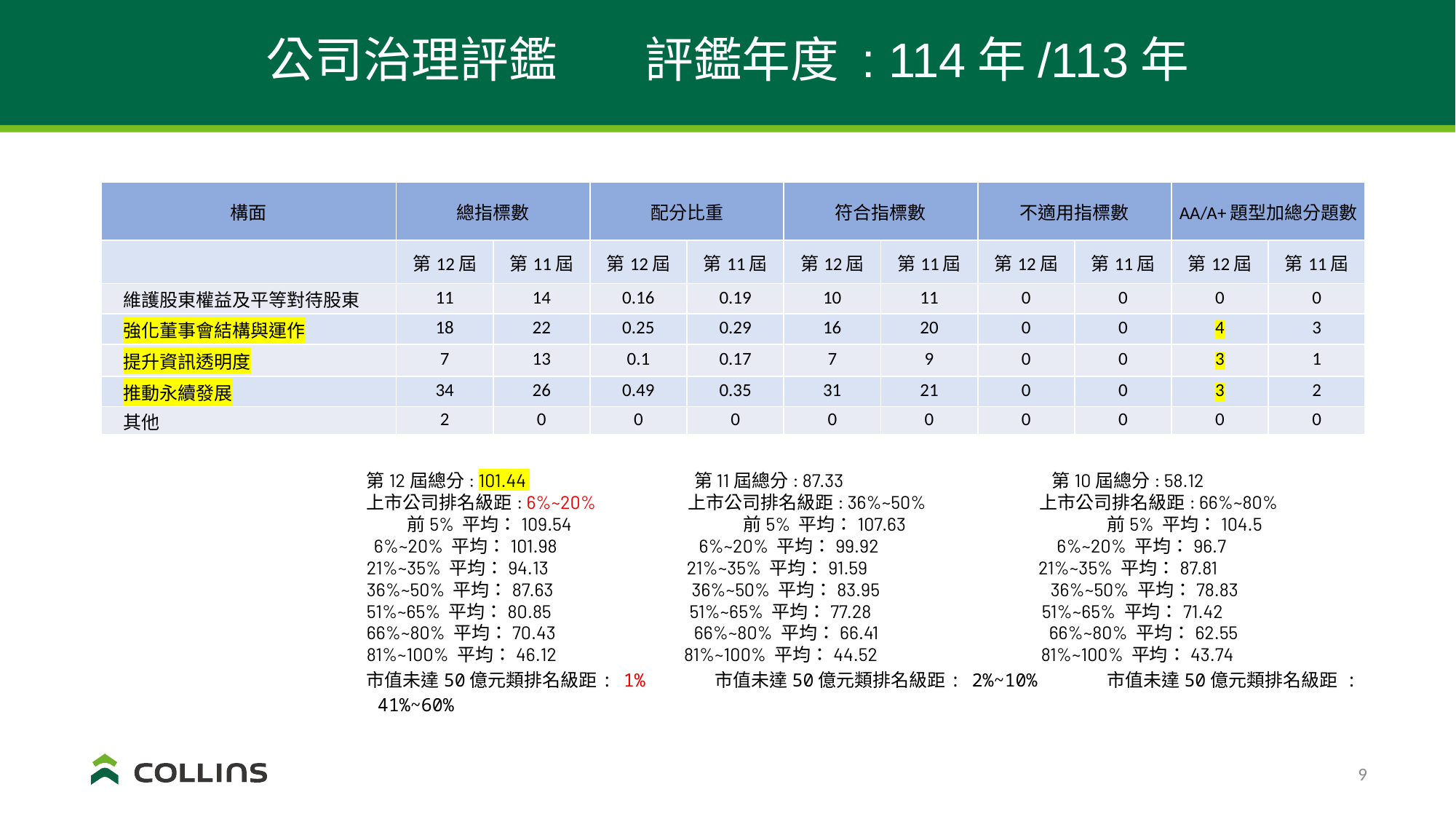

# 公司治理評鑑        評鑑年度 : 114年/113年
| 構面 | 總指標數 |  | 配分比重 |  | 符合指標數 |  | 不適用指標數 |  | AA/A+題型加總分題數 |  |
| --- | --- | --- | --- | --- | --- | --- | --- | --- | --- | --- |
|  | 第12屆 | 第11屆 | 第12屆 | 第11屆 | 第12屆 | 第11屆 | 第12屆 | 第11屆 | 第12屆 | 第11屆 |
| 維護股東權益及平等對待股東 | 11 | 14 | 0.16 | 0.19 | 10 | 11 | 0 | 0 | 0 | 0 |
| 強化董事會結構與運作 | 18 | 22 | 0.25 | 0.29 | 16 | 20 | 0 | 0 | 4 | 3 |
| 提升資訊透明度 | 7 | 13 | 0.1 | 0.17 | 7 | 9 | 0 | 0 | 3 | 1 |
| 推動永續發展 | 34 | 26 | 0.49 | 0.35 | 31 | 21 | 0 | 0 | 3 | 2 |
| 其他 | 2 | 0 | 0 | 0 | 0 | 0 | 0 | 0 | 0 | 0 |
第12屆總分: 101.44                                             第11屆總分: 87.33                                                        第10屆總分: 58.12
上市公司排名級距: 6%~20%                        上市公司排名級距: 36%~50%                              上市公司排名級距: 66%~80%
         前5% 平均：109.54                                              前5% 平均：107.63                                                      前5% 平均：104.5
  6%~20% 平均：101.98                                       6%~20% 平均：99.92                                                 6%~20% 平均：96.7
21%~35% 平均：94.13                                      21%~35% 平均：91.59                                               21%~35% 平均：87.81
36%~50% 平均：87.63                                      36%~50% 平均：83.95                                               36%~50% 平均：78.83
51%~65% 平均：80.85                                      51%~65% 平均：77.28                                               51%~65% 平均：71.42
66%~80% 平均：70.43                                      66%~80% 平均：66.41                                               66%~80% 平均：62.55
81%~100% 平均：46.12                                   81%~100% 平均：44.52                                             81%~100% 平均：43.74
市值未達50億元類排名級距: 1%      市值未達50億元類排名級距: 2%~10%      市值未達50億元類排名級距 : 41%~60%
9